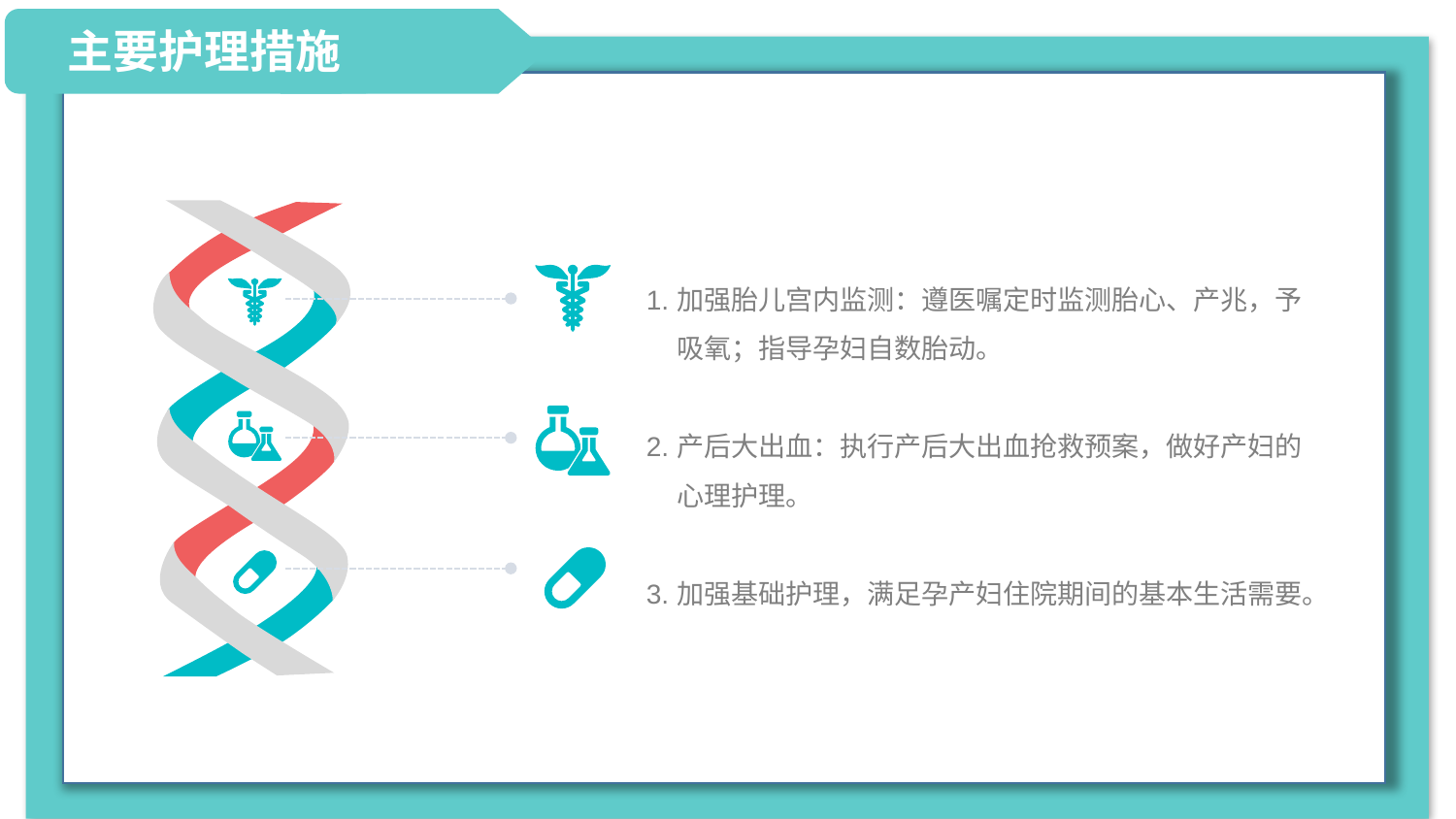

主要护理措施

加强胎儿宫内监测：遵医嘱定时监测胎心、产兆，予吸氧；指导孕妇自数胎动。

产后大出血：执行产后大出血抢救预案，做好产妇的心理护理。

加强基础护理，满足孕产妇住院期间的基本生活需要。